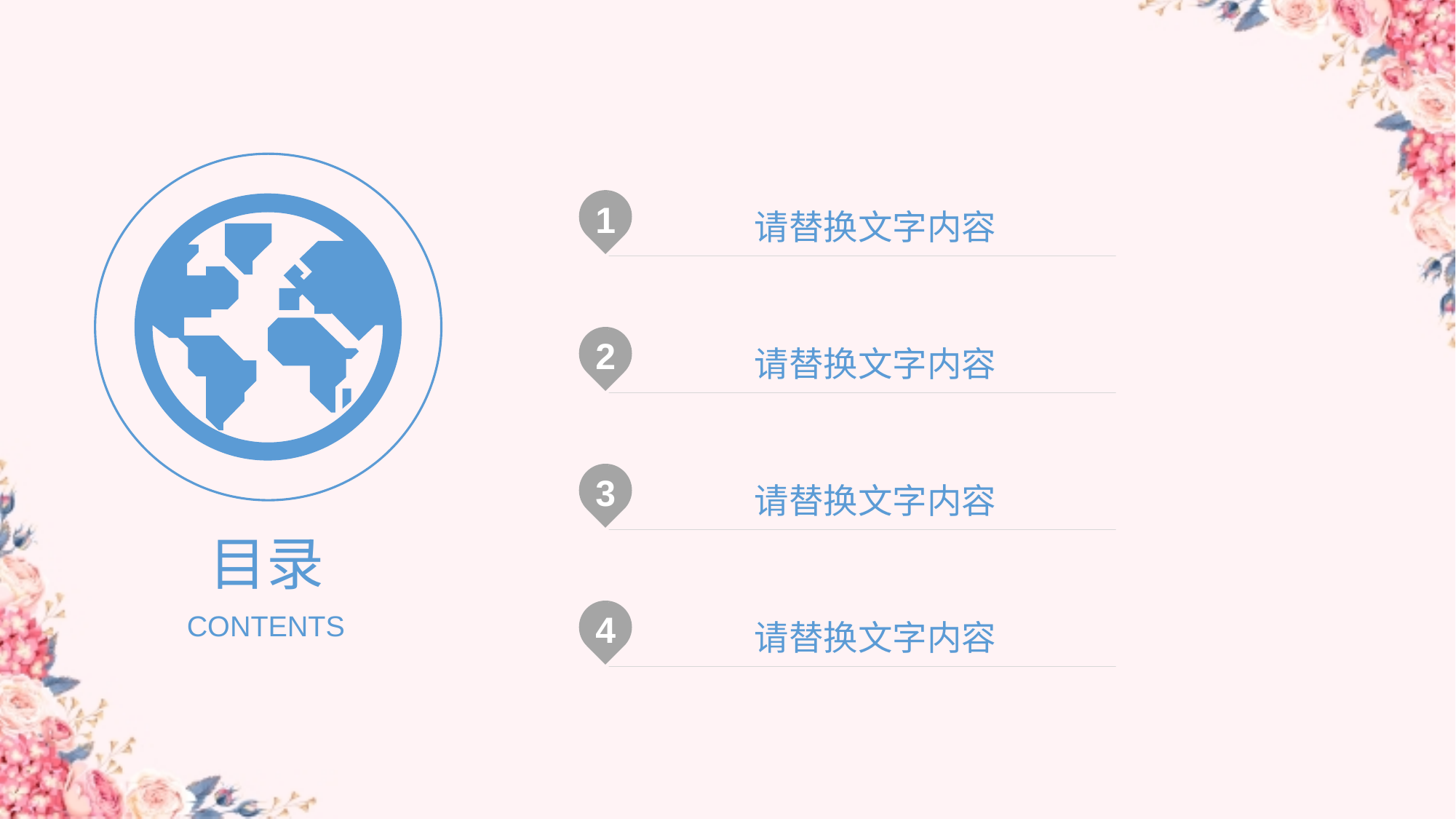

1
请替换文字内容
2
请替换文字内容
3
请替换文字内容
目录
4
CONTENTS
请替换文字内容